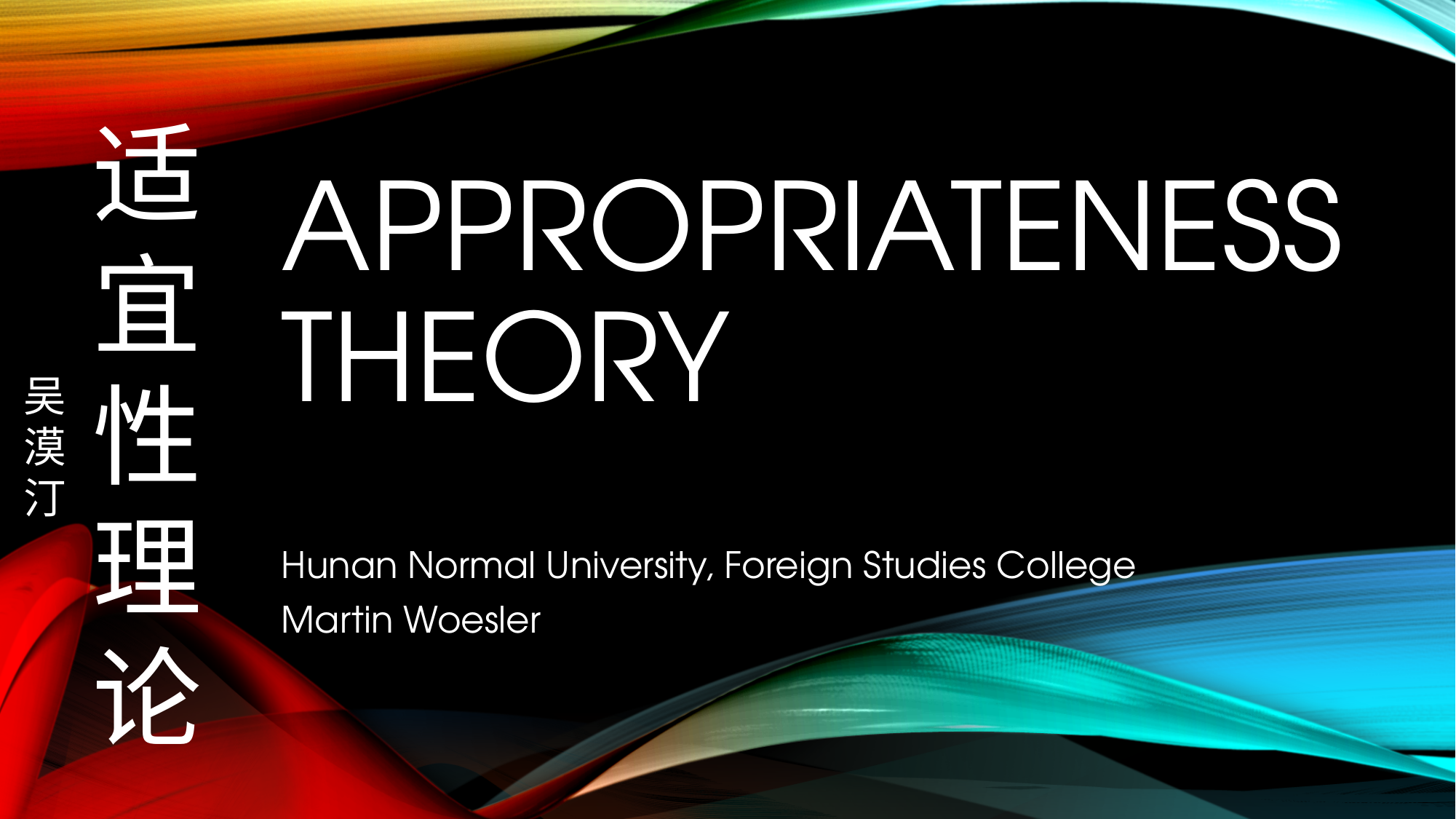

适
宜
性
理
论
# Appropriateness THeory
吴
漠
汀
Hunan Normal University, Foreign Studies College
Martin Woesler